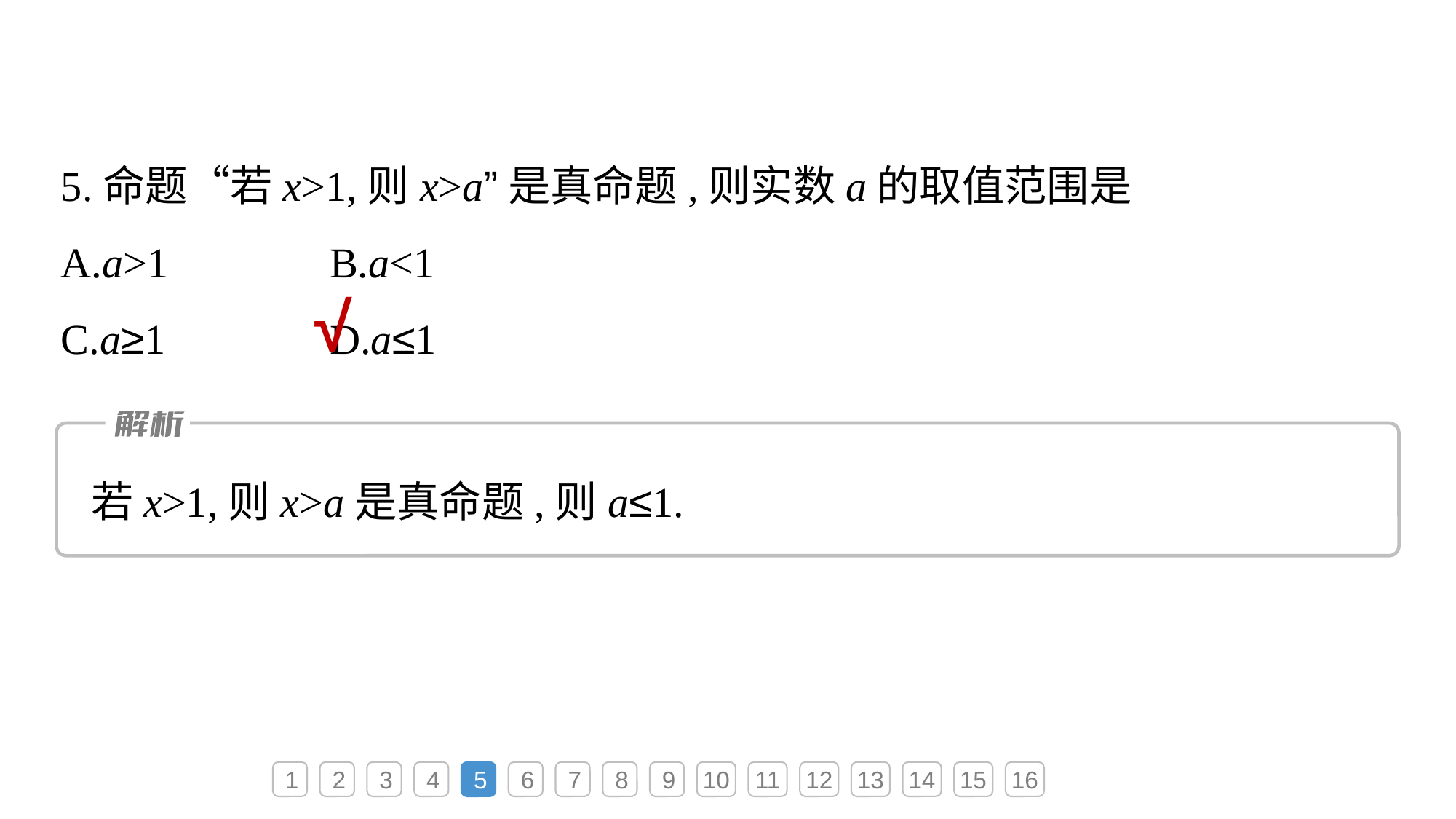

5.命题“若x>1,则x>a”是真命题,则实数a的取值范围是
A.a>1	B.a<1
C.a≥1	D.a≤1
√

若x>1,则x>a是真命题,则a≤1.
1
2
3
4
5
6
7
8
9
10
11
12
13
14
15
16